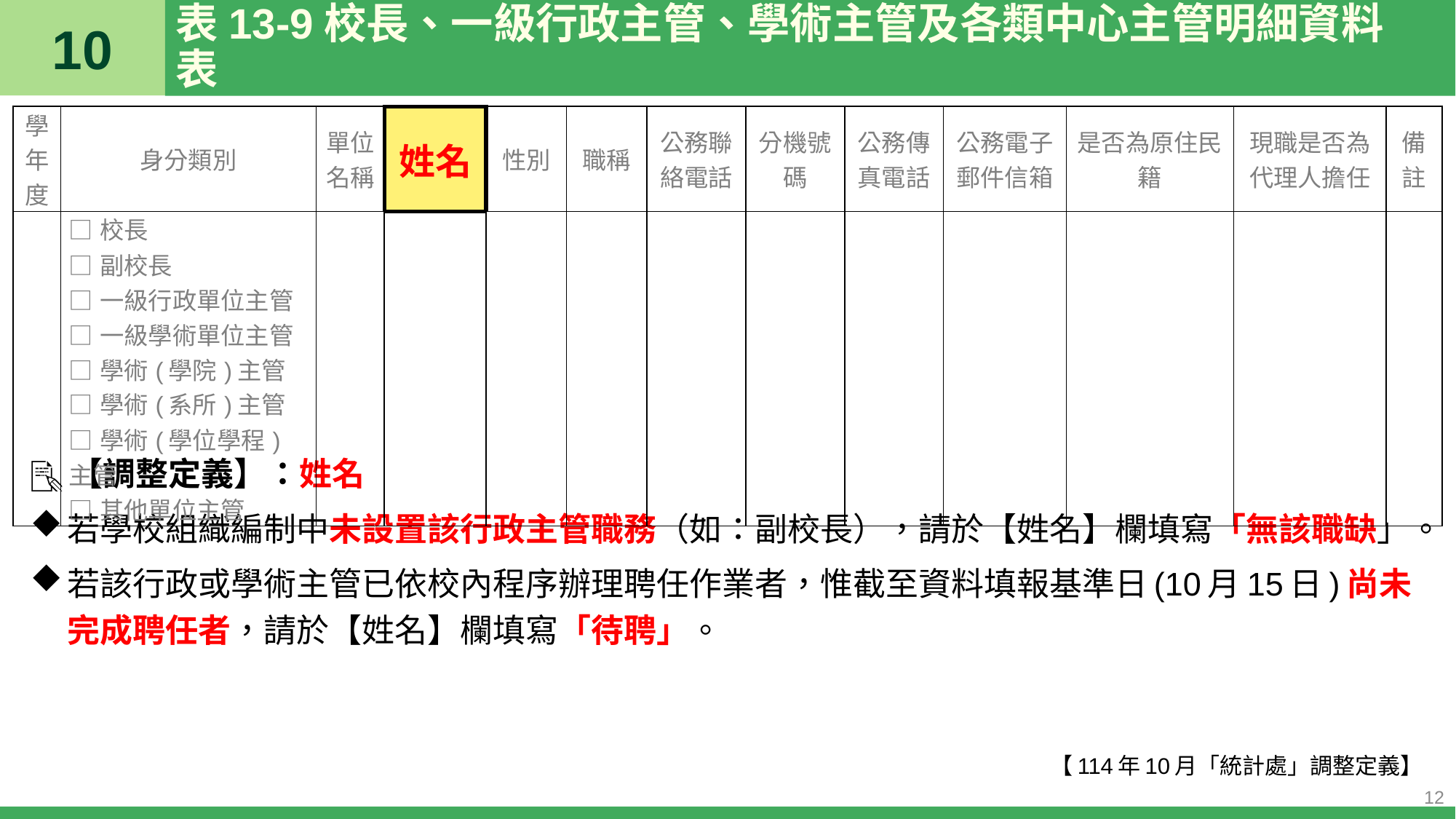

10
# 表13-9校長、一級行政主管、學術主管及各類中心主管明細資料表
| 學年度 | 身分類別 | 單位名稱 | 姓名 | 性別 | 職稱 | 公務聯絡電話 | 分機號碼 | 公務傳真電話 | 公務電子郵件信箱 | 是否為原住民籍 | 現職是否為代理人擔任 | 備註 |
| --- | --- | --- | --- | --- | --- | --- | --- | --- | --- | --- | --- | --- |
|  | □校長 □副校長 □一級行政單位主管 □一級學術單位主管 □學術(學院)主管 □學術(系所)主管 □學術(學位學程)主管 □其他單位主管 |  |  |  |  |  |  |  |  |  |  |  |
📝【調整定義】：姓名
若學校組織編制中未設置該行政主管職務（如：副校長），請於【姓名】欄填寫「無該職缺」。
若該行政或學術主管已依校內程序辦理聘任作業者，惟截至資料填報基準日(10月15日)尚未完成聘任者，請於【姓名】欄填寫「待聘」。

【114年10月「統計處」調整定義】
12